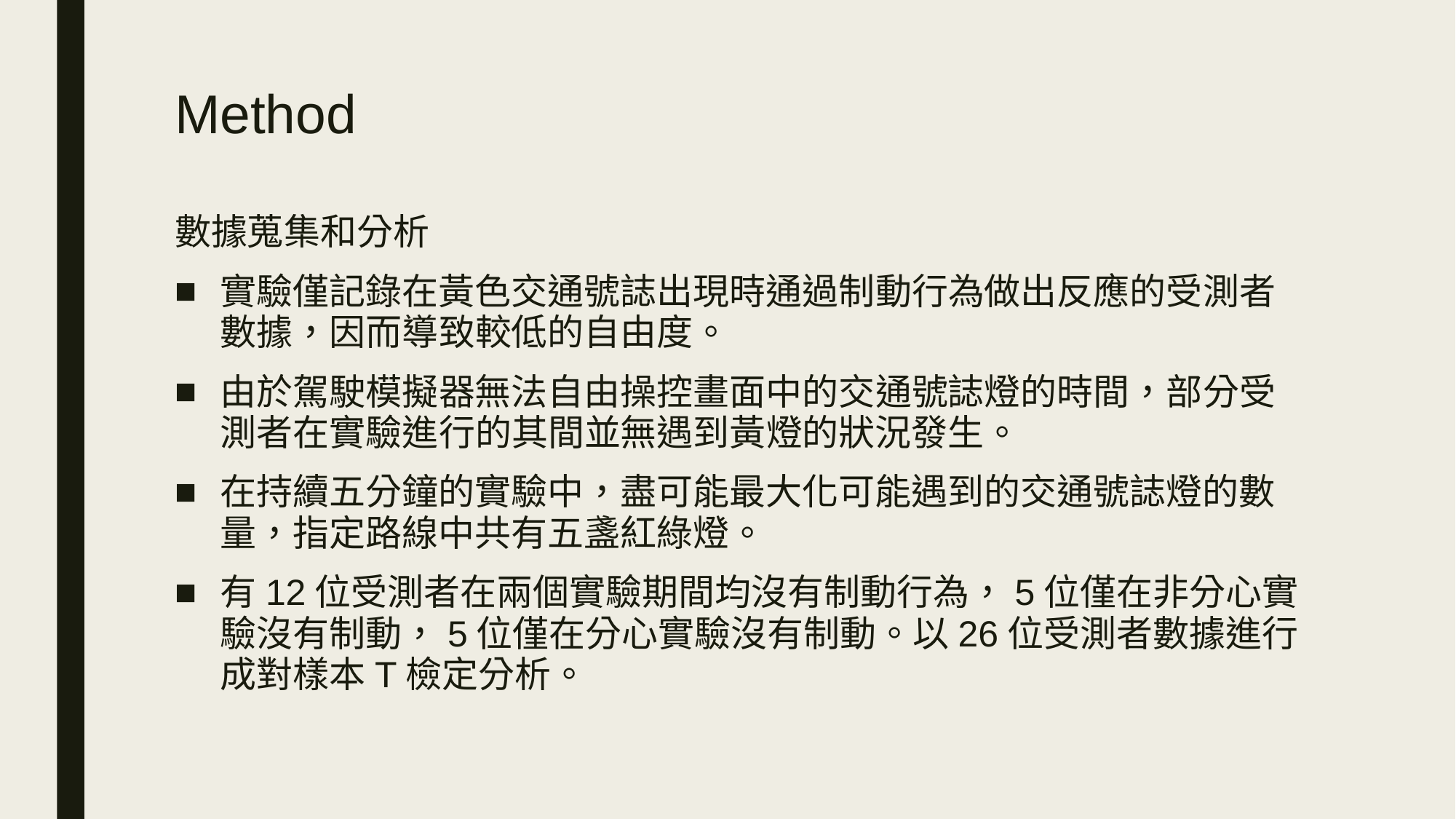

# Method
數據蒐集和分析
實驗僅記錄在黃色交通號誌出現時通過制動行為做出反應的受測者數據，因而導致較低的自由度。
由於駕駛模擬器無法自由操控畫面中的交通號誌燈的時間，部分受測者在實驗進行的其間並無遇到黃燈的狀況發生。
在持續五分鐘的實驗中，盡可能最大化可能遇到的交通號誌燈的數量，指定路線中共有五盞紅綠燈。
有12位受測者在兩個實驗期間均沒有制動行為，5位僅在非分心實驗沒有制動，5位僅在分心實驗沒有制動。以26位受測者數據進行成對樣本T檢定分析。